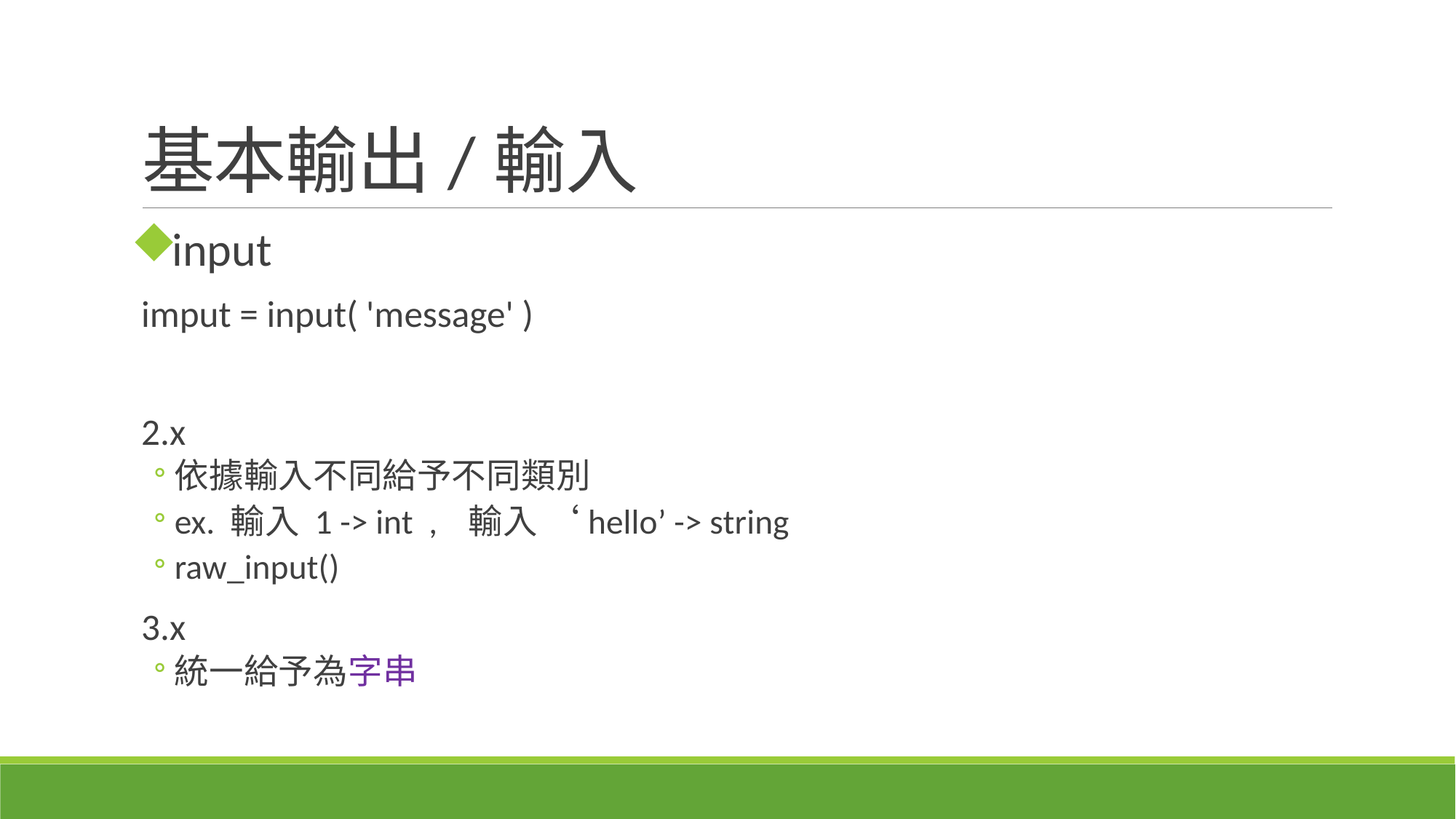

# 基本輸出/輸入
input
imput = input( 'message' )

2.x
依據輸入不同給予不同類別
ex. 輸入 1 -> int  ,   輸入 ‘hello’ -> string
raw_input()
3.x
統一給予為字串